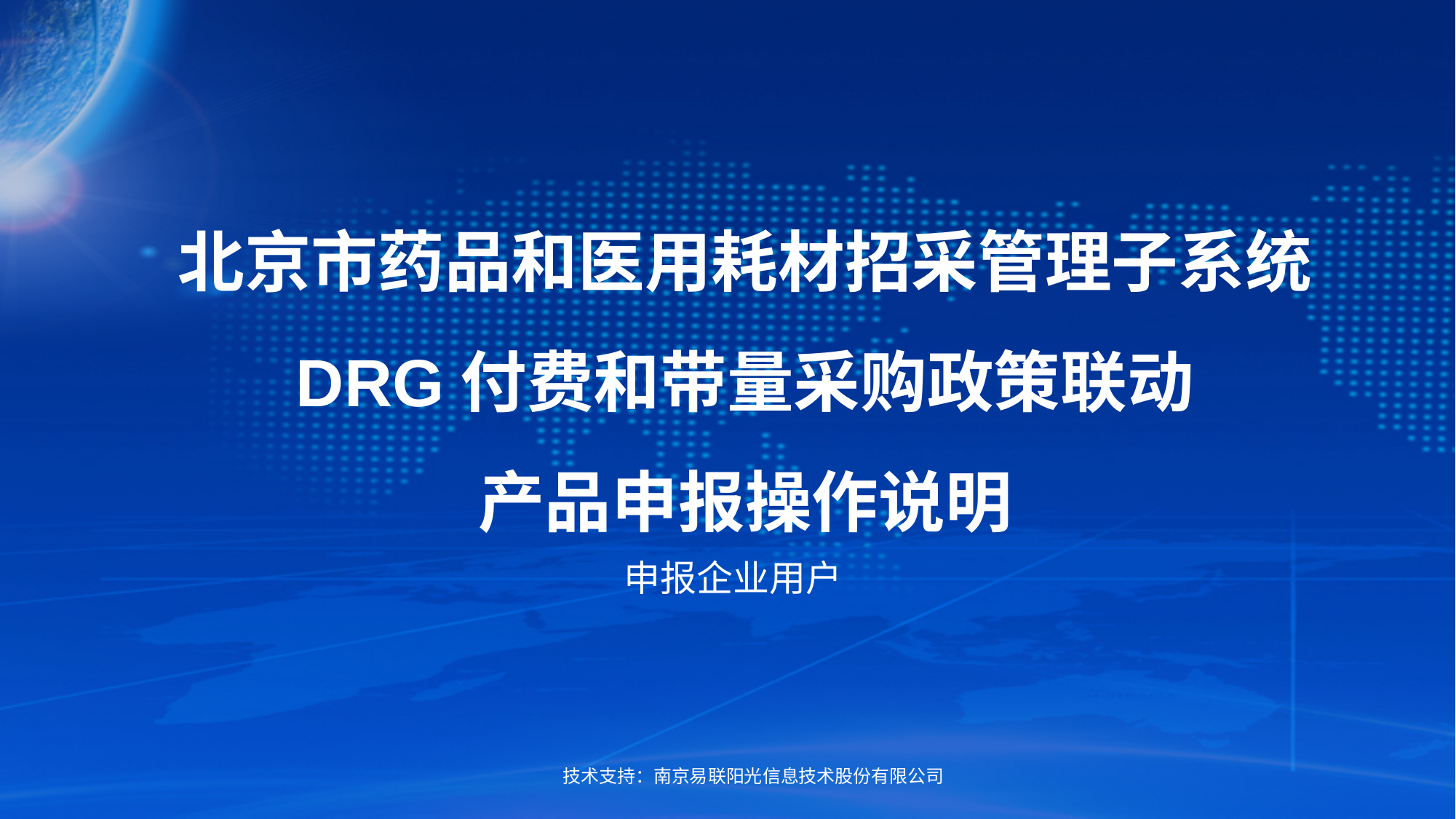

北京市药品和医用耗材招采管理子系统
DRG付费和带量采购政策联动
产品申报操作说明
申报企业用户